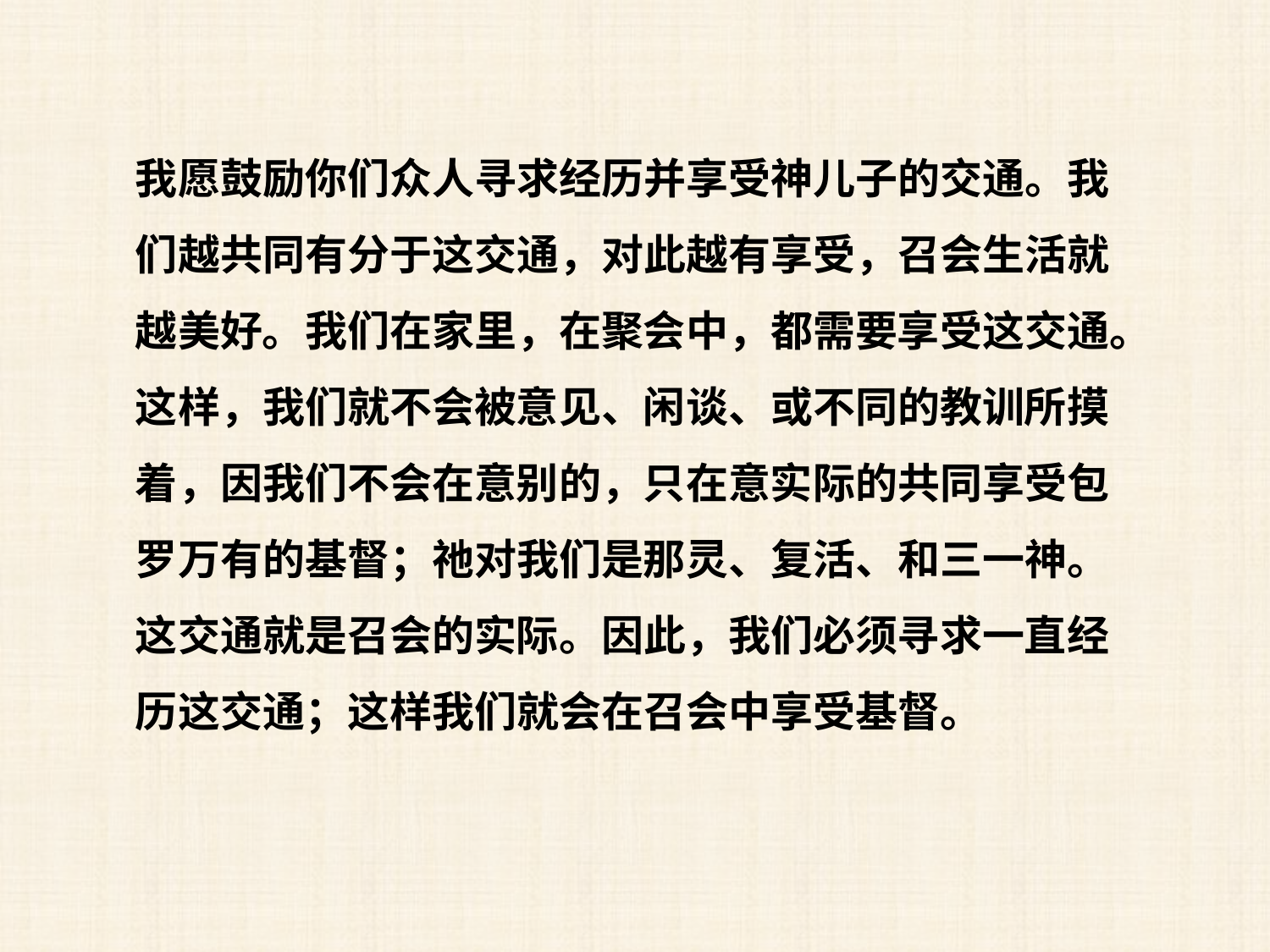

我愿鼓励你们众人寻求经历并享受神儿子的交通。我们越共同有分于这交通，对此越有享受，召会生活就越美好。我们在家里，在聚会中，都需要享受这交通。这样，我们就不会被意见、闲谈、或不同的教训所摸着，因我们不会在意别的，只在意实际的共同享受包罗万有的基督；祂对我们是那灵、复活、和三一神。这交通就是召会的实际。因此，我们必须寻求一直经历这交通；这样我们就会在召会中享受基督。